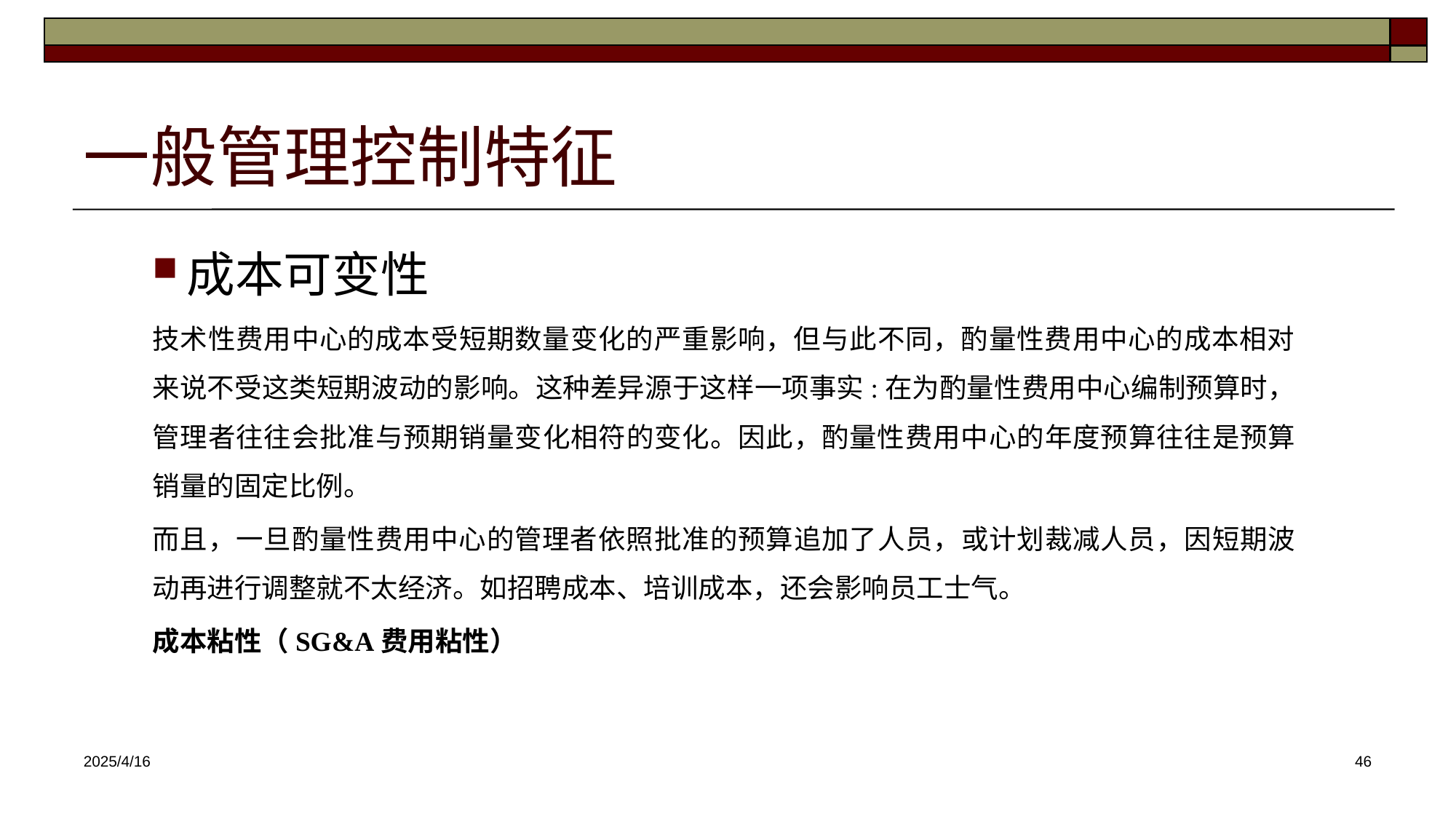

# 一般管理控制特征
成本可变性
技术性费用中心的成本受短期数量变化的严重影响，但与此不同，酌量性费用中心的成本相对来说不受这类短期波动的影响。这种差异源于这样一项事实:在为酌量性费用中心编制预算时，管理者往往会批准与预期销量变化相符的变化。因此，酌量性费用中心的年度预算往往是预算销量的固定比例。
而且，一旦酌量性费用中心的管理者依照批准的预算追加了人员，或计划裁减人员，因短期波动再进行调整就不太经济。如招聘成本、培训成本，还会影响员工士气。
成本粘性（SG&A费用粘性）
2025/4/16
46